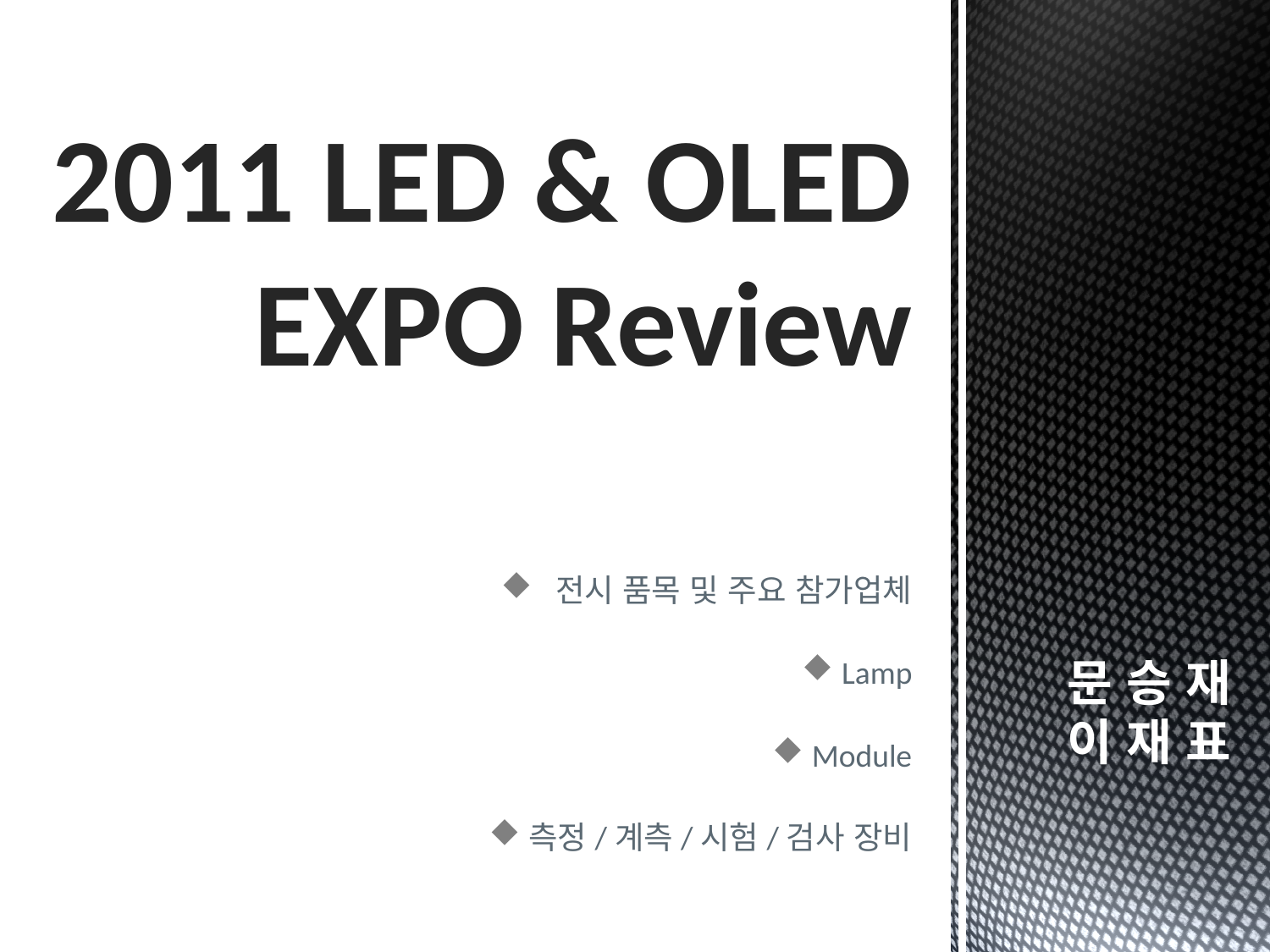

# 2011 LED & OLED EXPO Review
 전시 품목 및 주요 참가업체
Lamp
Module
측정/계측/시험/검사 장비

문 승 재
이 재 표